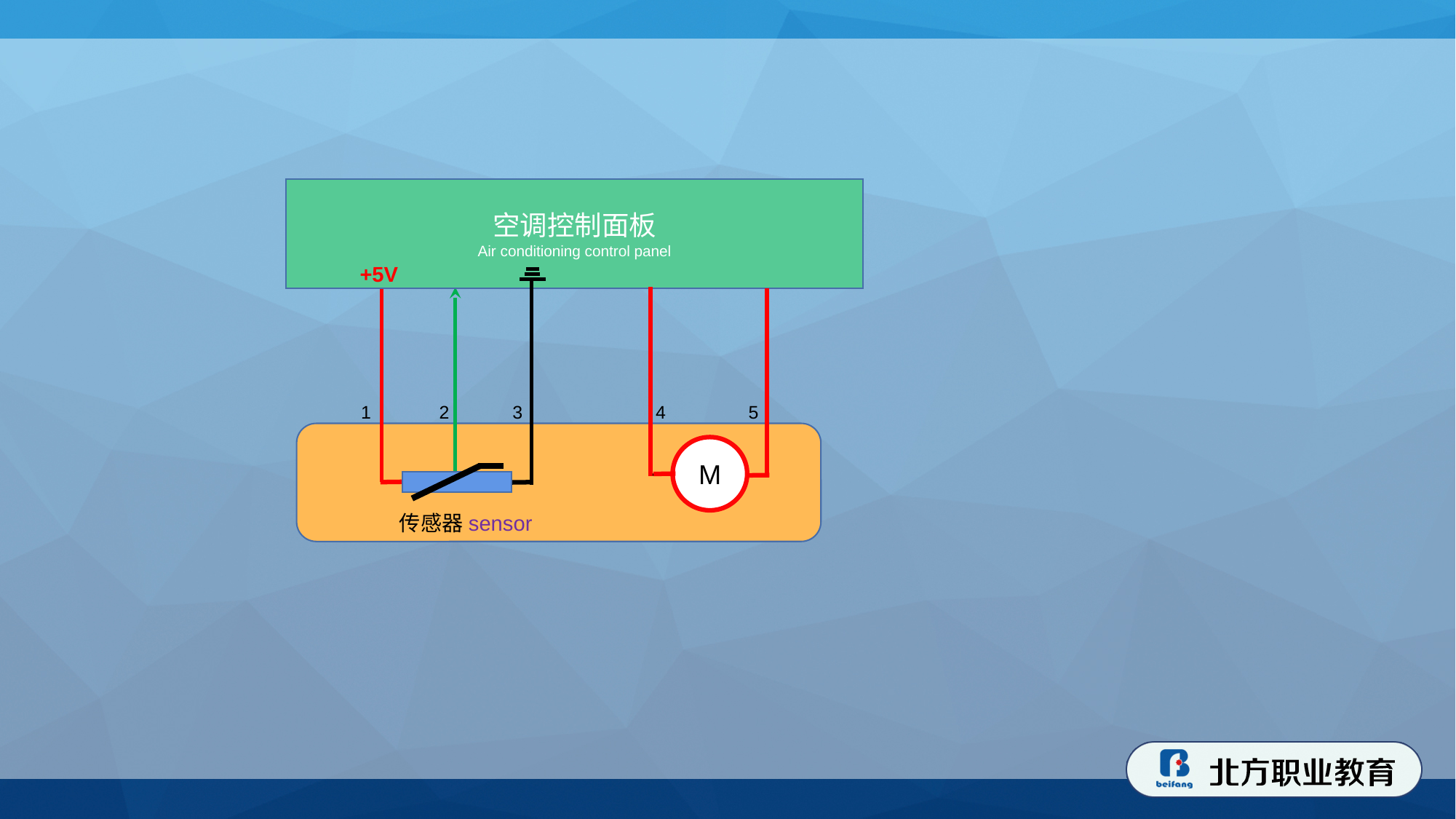

空调控制面板
Air conditioning control panel
+5V
1
2
3
4
5

M
M

传感器sensor